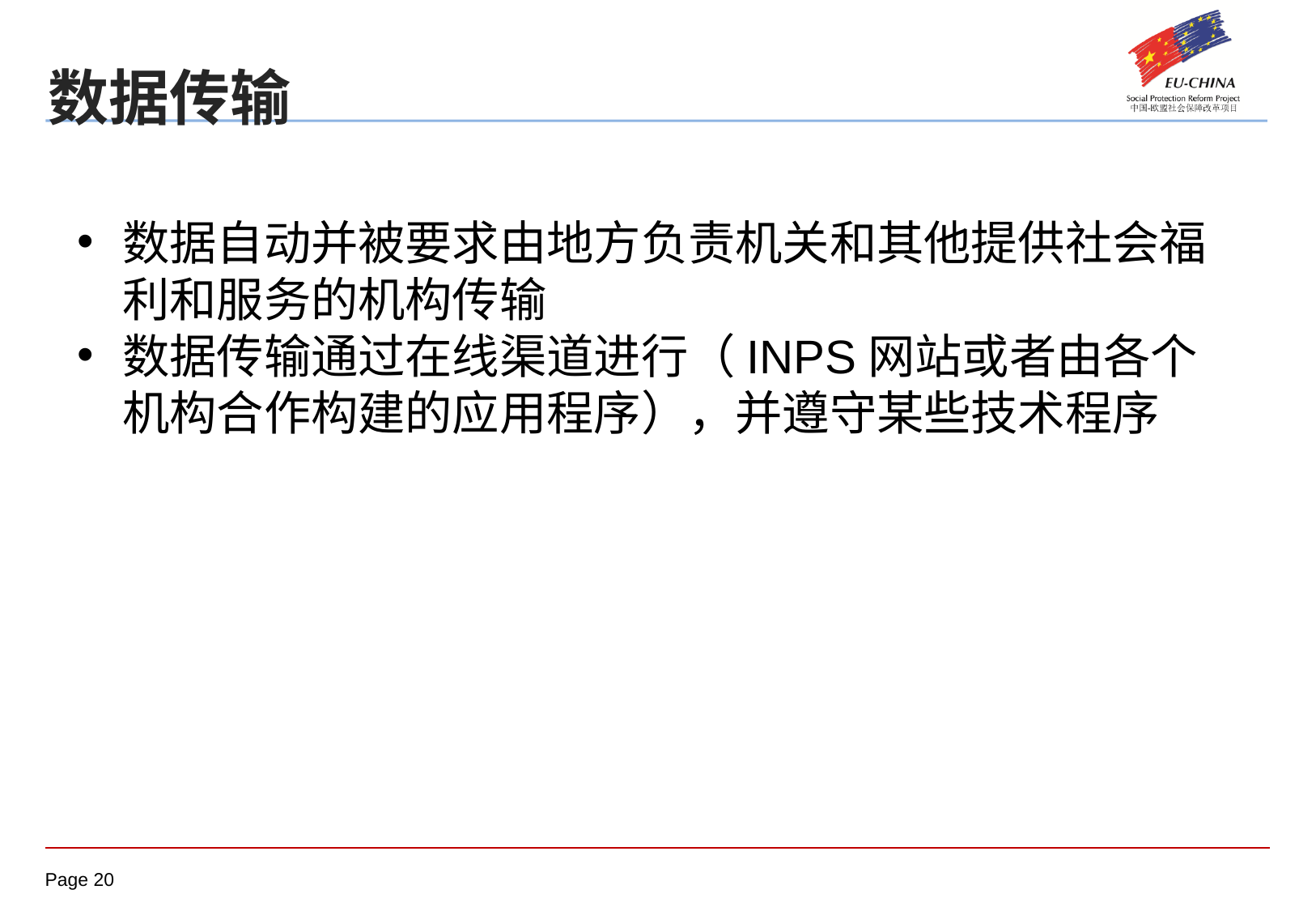

数据传输
数据自动并被要求由地方负责机关和其他提供社会福利和服务的机构传输
数据传输通过在线渠道进行（INPS网站或者由各个机构合作构建的应用程序），并遵守某些技术程序